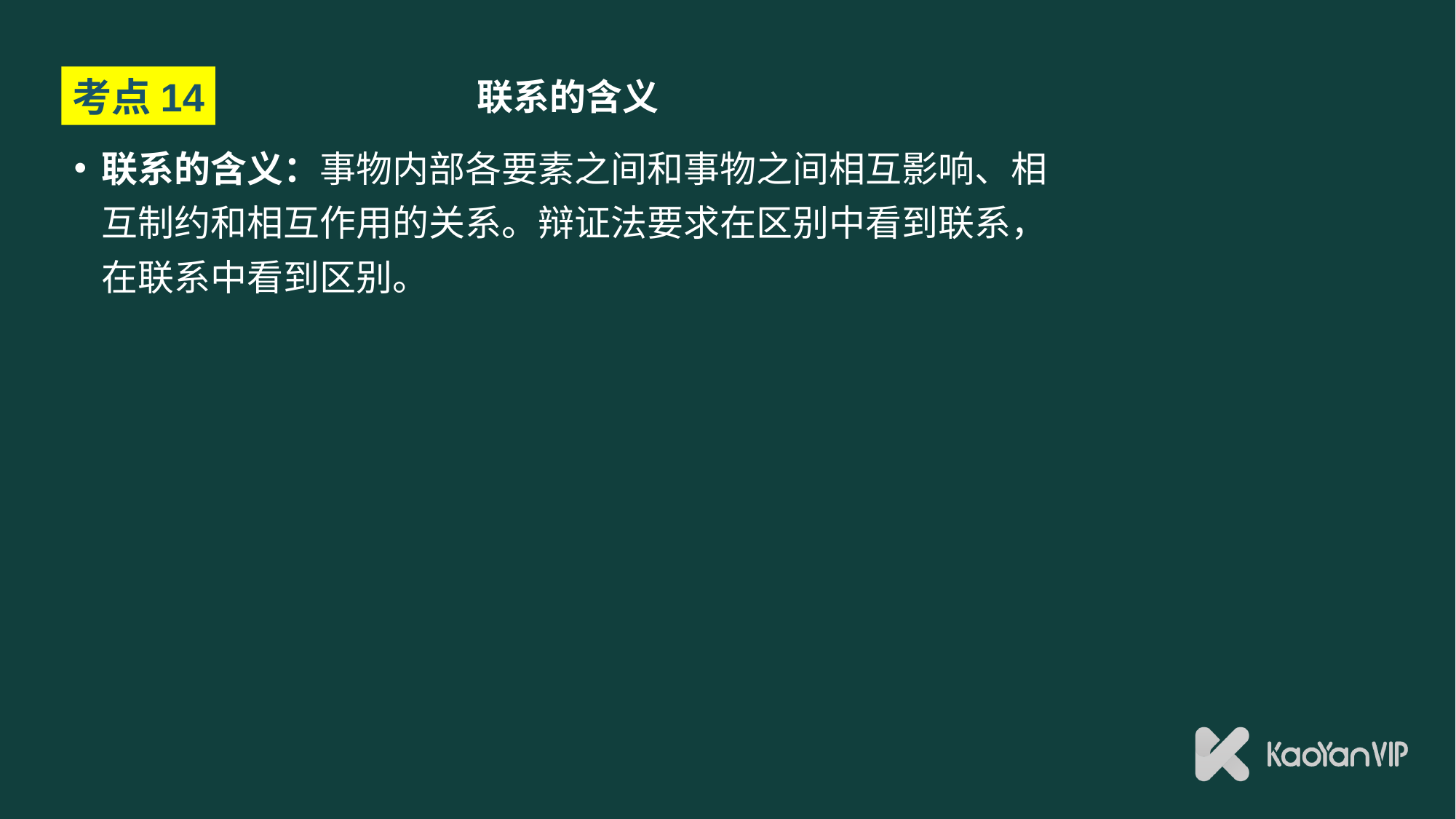

# 联系的含义
考点14
联系的含义：事物内部各要素之间和事物之间相互影响、相互制约和相互作用的关系。辩证法要求在区别中看到联系，在联系中看到区别。